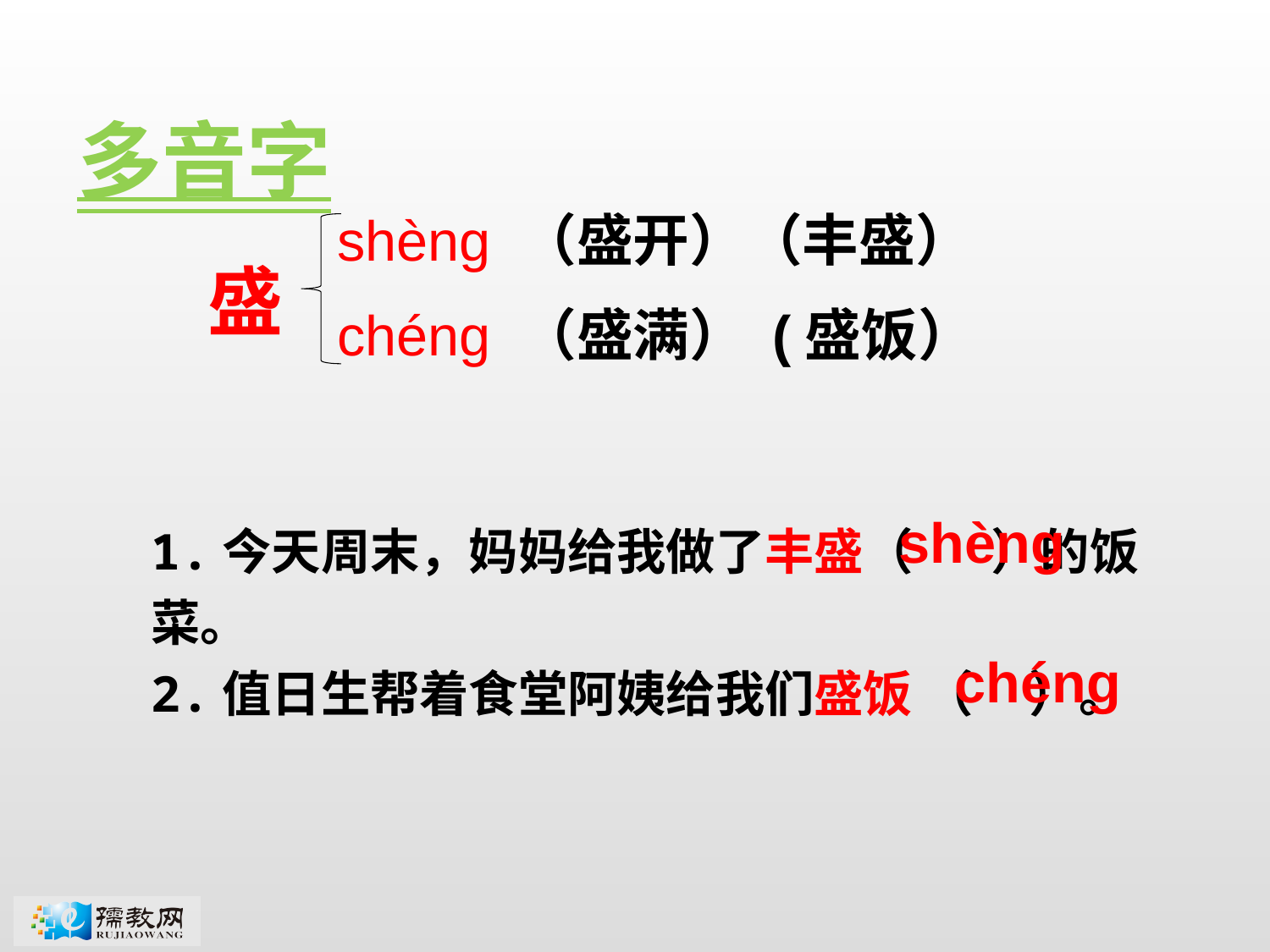

多音字
   shènɡ （盛开）（丰盛）
   chénɡ （盛满） (盛饭）

盛
shènɡ
1.今天周末，妈妈给我做了丰盛（       ）的饭菜。
2.值日生帮着食堂阿姨给我们盛饭 （     ）。
chénɡ